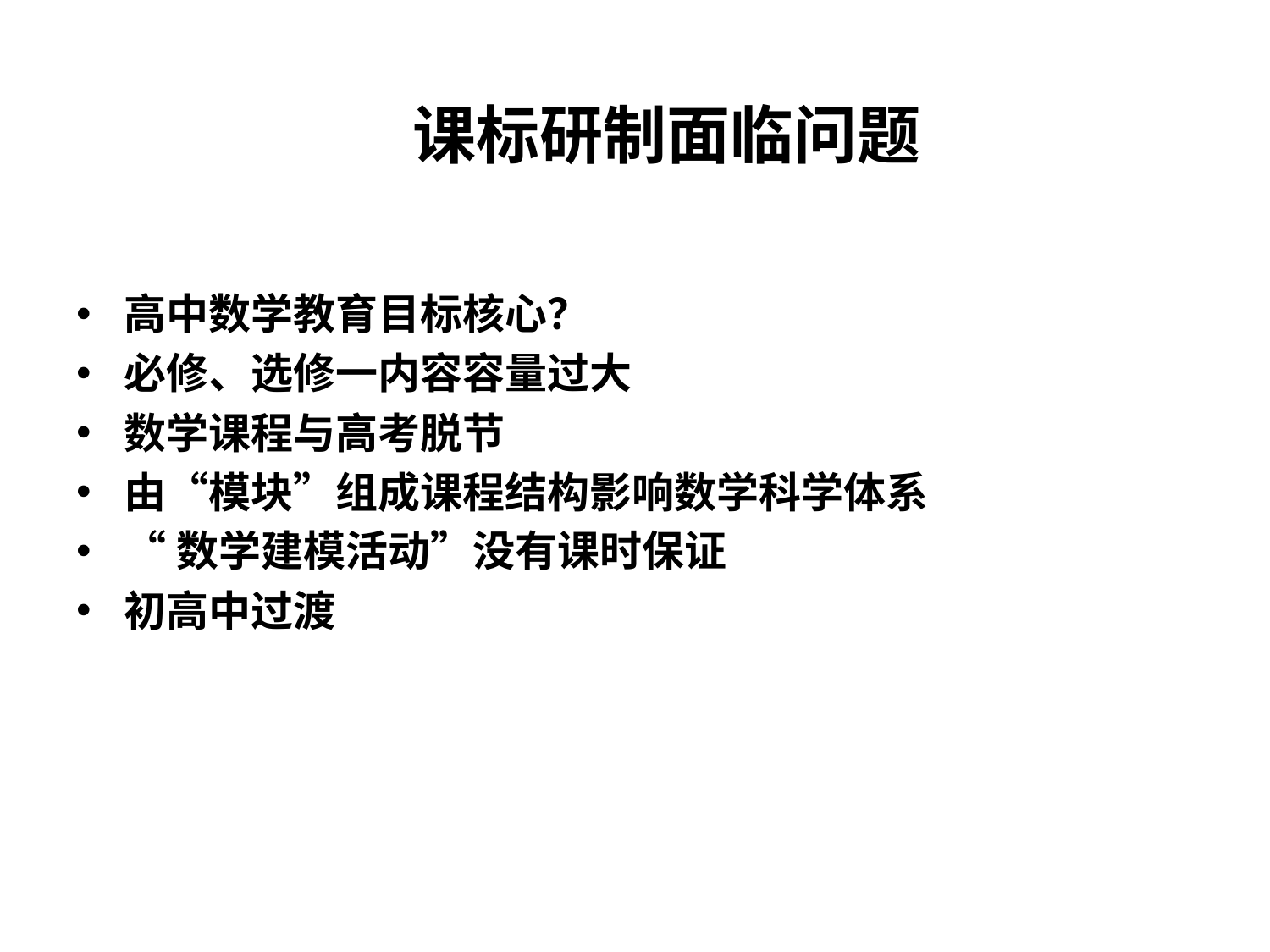

# 课标研制面临问题

高中数学教育目标核心？
必修、选修一内容容量过大
数学课程与高考脱节
由“模块”组成课程结构影响数学科学体系
“数学建模活动”没有课时保证
初高中过渡